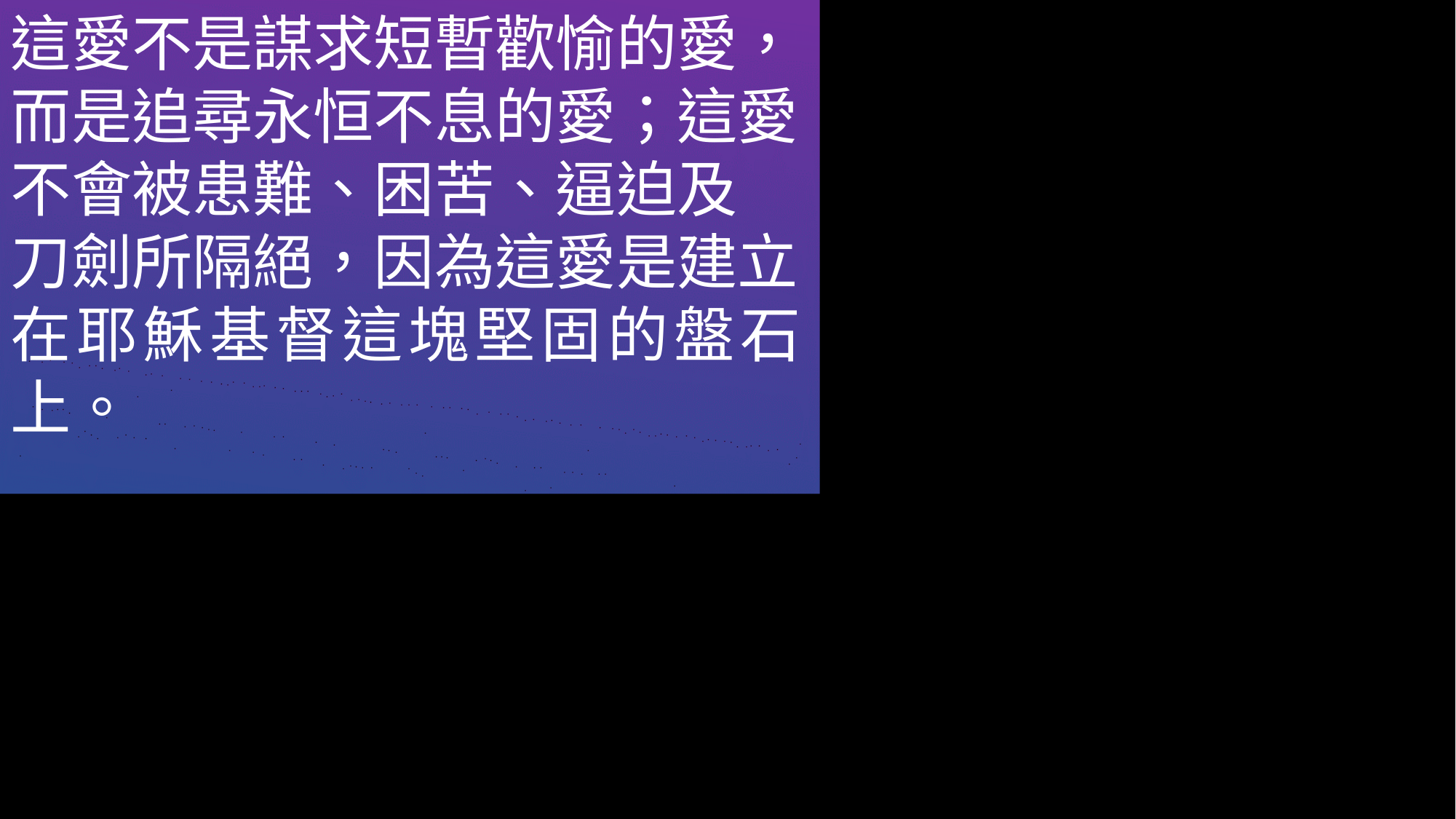

這愛不是謀求短暫歡愉的愛，
而是追尋永恒不息的愛；這愛
不會被患難、困苦、逼迫及
刀劍所隔絕，因為這愛是建立
在耶穌基督這塊堅固的盤石上。